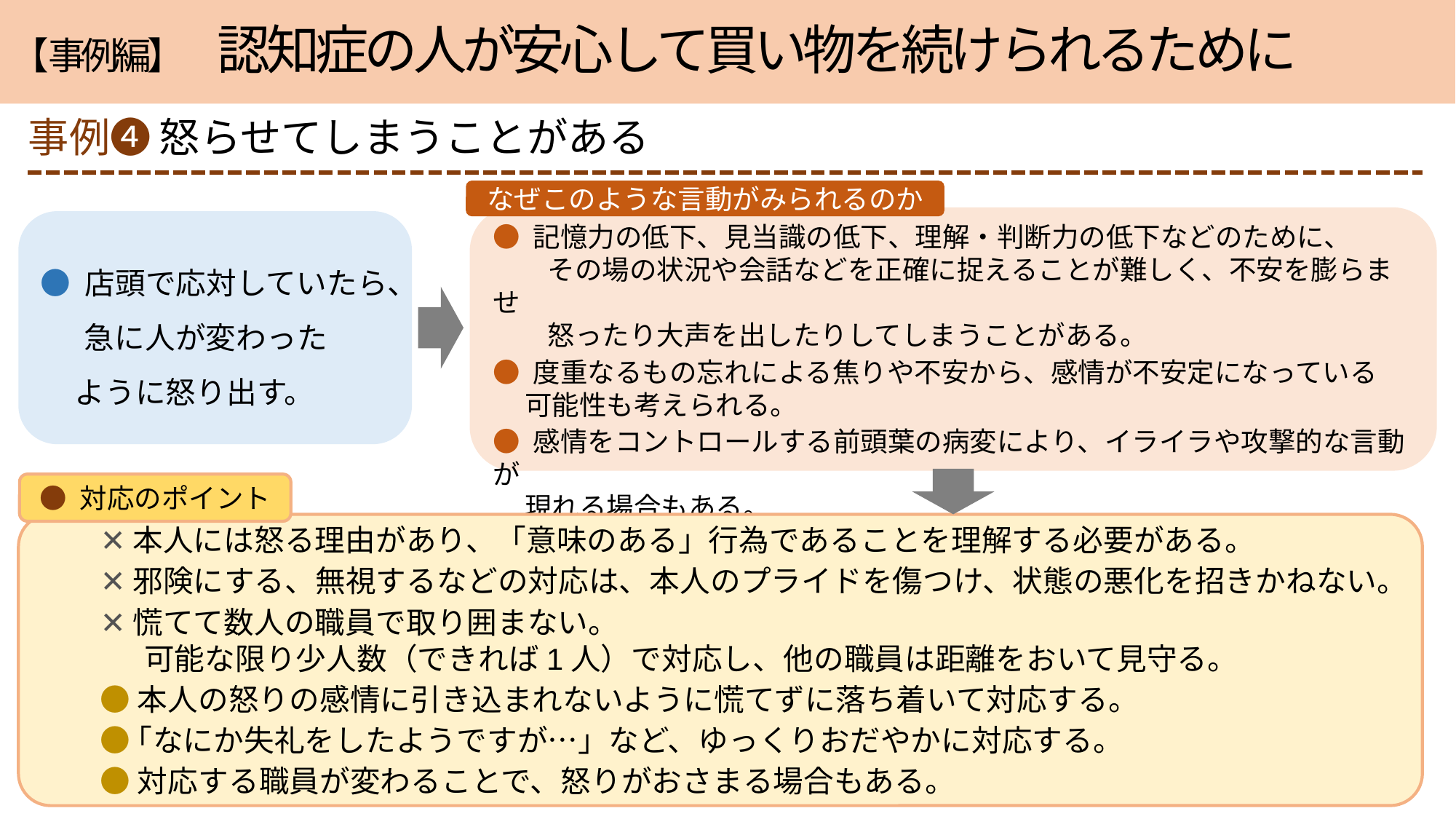

# 【事例編】　認知症の人が安心して買い物を続けられるために
事例❹
怒らせてしまうことがある
なぜこのような言動がみられるのか
● 記憶力の低下、見当識の低下、理解・判断力の低下などのために、
　　その場の状況や会話などを正確に捉えることが難しく、不安を膨らませ
　　怒ったり大声を出したりしてしまうことがある。

● 度重なるもの忘れによる焦りや不安から、感情が不安定になっている
    可能性も考えられる。

● 感情をコントロールする前頭葉の病変により、イライラや攻撃的な言動が
    現れる場合もある。
● 店頭で応対していたら、
　  急に人が変わった
    ように怒り出す。

● 対応のポイント
　✕ 本人には怒る理由があり、「意味のある」行為であることを理解する必要がある。
　✕ 邪険にする、無視するなどの対応は、本人のプライドを傷つけ、状態の悪化を招きかねない。
　✕ 慌てて数人の職員で取り囲まない。
　　  可能な限り少人数（できれば1人）で対応し、他の職員は距離をおいて見守る。
　● 本人の怒りの感情に引き込まれないように慌てずに落ち着いて対応する。
　● ｢なにか失礼をしたようですが…」など、ゆっくりおだやかに対応する。
　● 対応する職員が変わることで、怒りがおさまる場合もある。